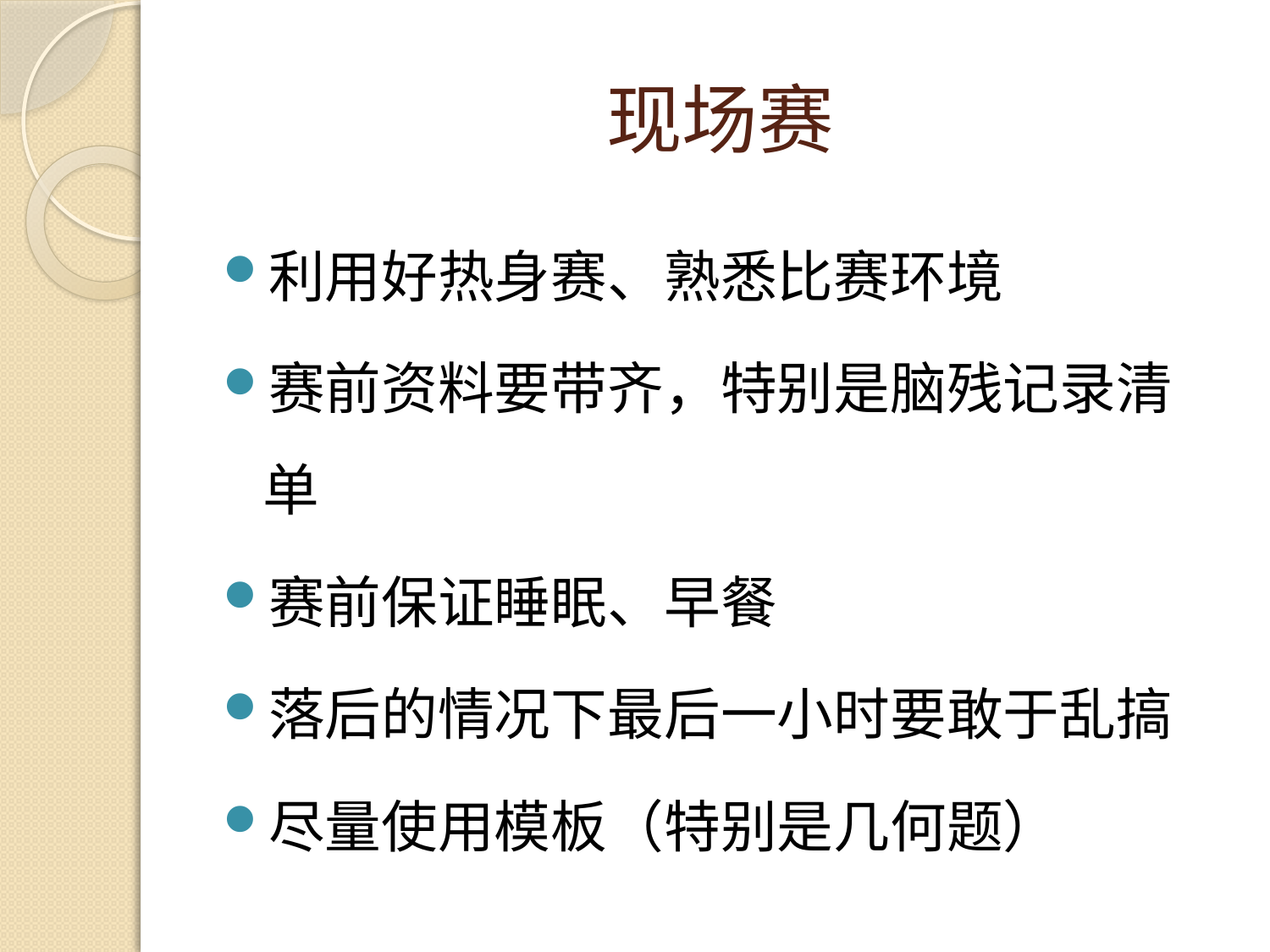

# 现场赛
利用好热身赛、熟悉比赛环境
赛前资料要带齐，特别是脑残记录清单
赛前保证睡眠、早餐
落后的情况下最后一小时要敢于乱搞
尽量使用模板（特别是几何题）